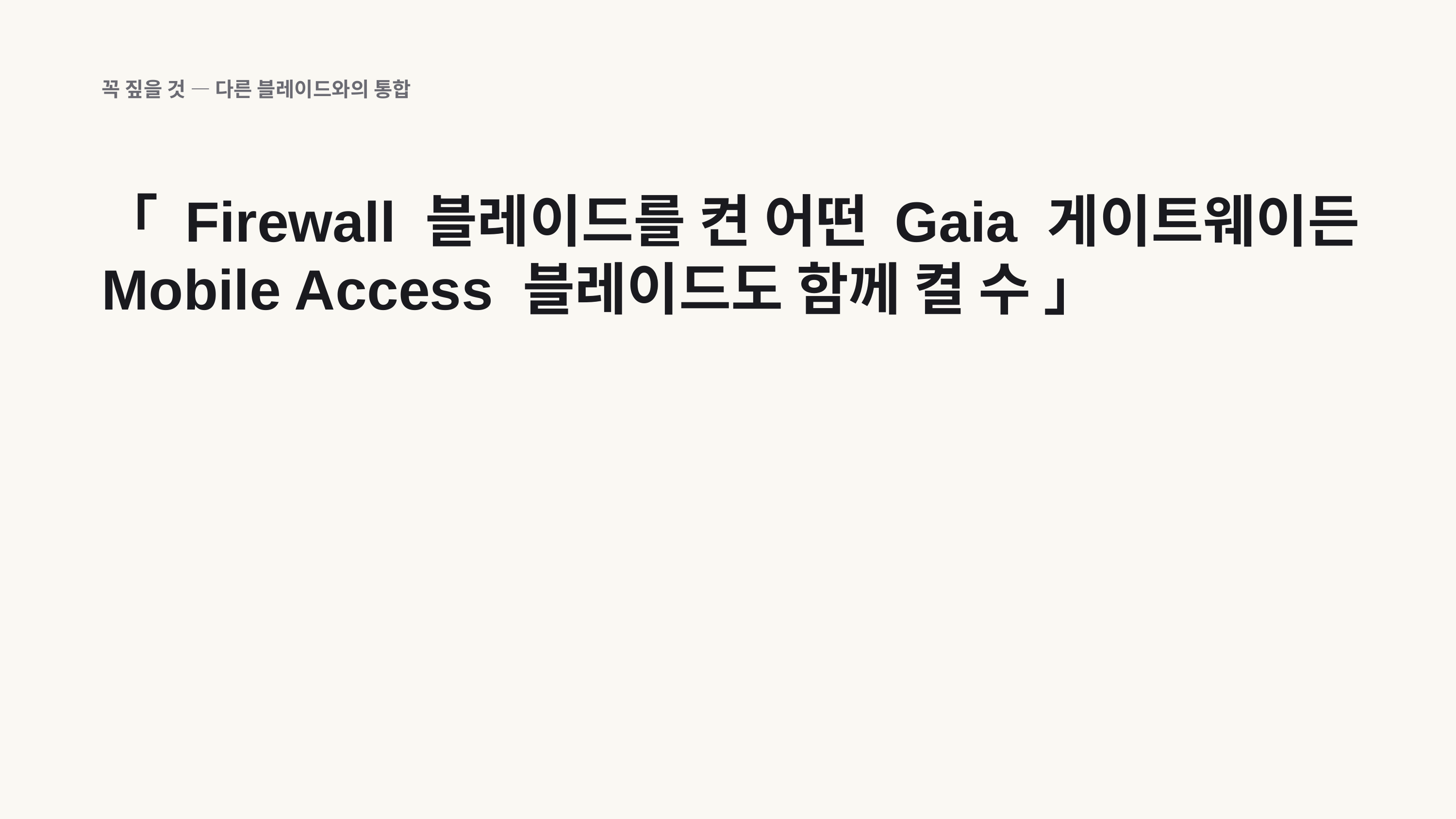

꼭 짚을 것 — 다른 블레이드와의 통합
「 Firewall 블레이드를 켠 어떤 Gaia 게이트웨이든 Mobile Access 블레이드도 함께 켤 수 」